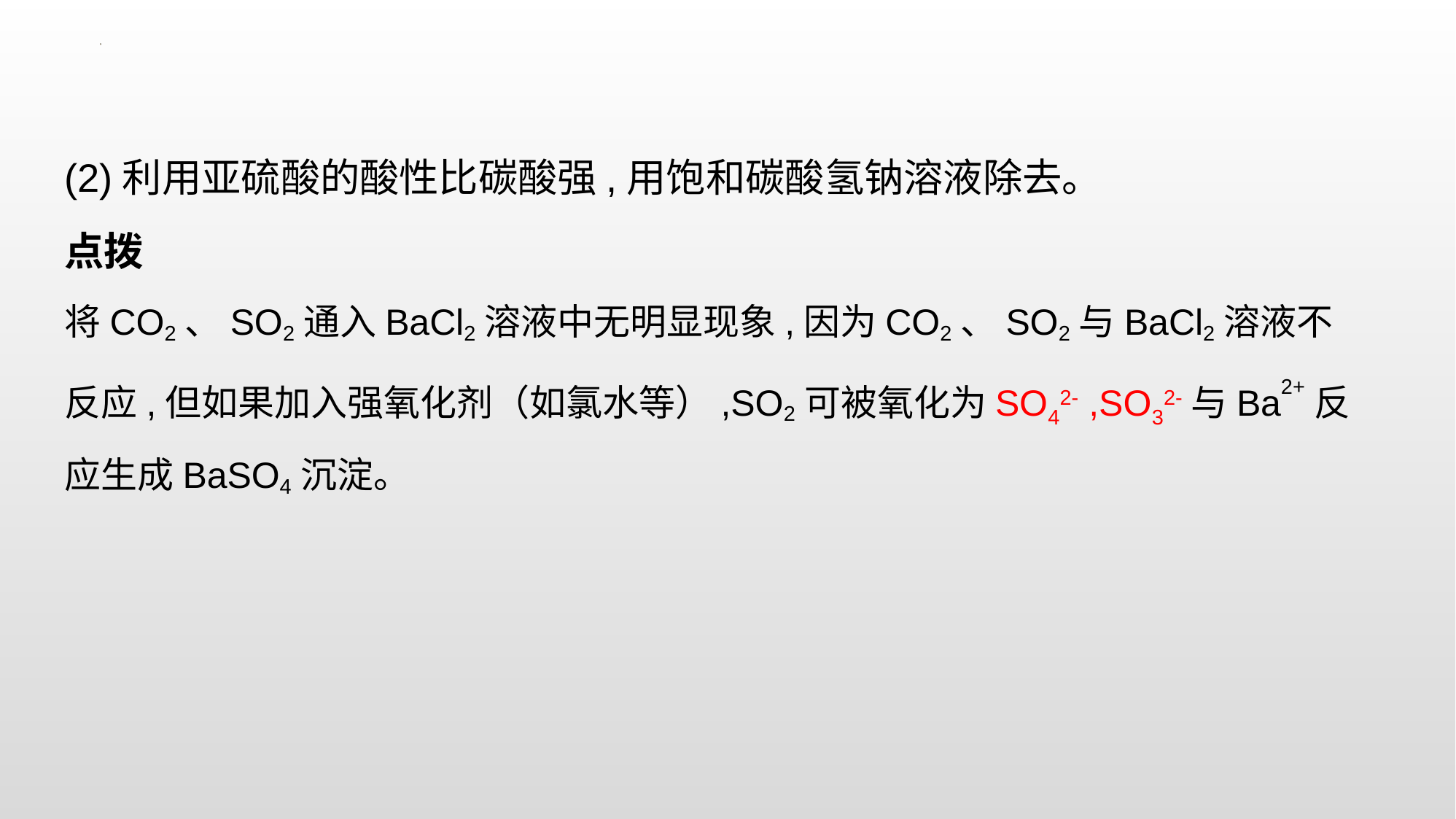

(2)利用亚硫酸的酸性比碳酸强,用饱和碳酸氢钠溶液除去。
点拨
将CO2、SO2通入BaCl2溶液中无明显现象,因为CO2、SO2与BaCl2溶液不反应,但如果加入强氧化剂（如氯水等）,SO2可被氧化为SO42- ,SO32-与Ba2+反应生成BaSO4沉淀。